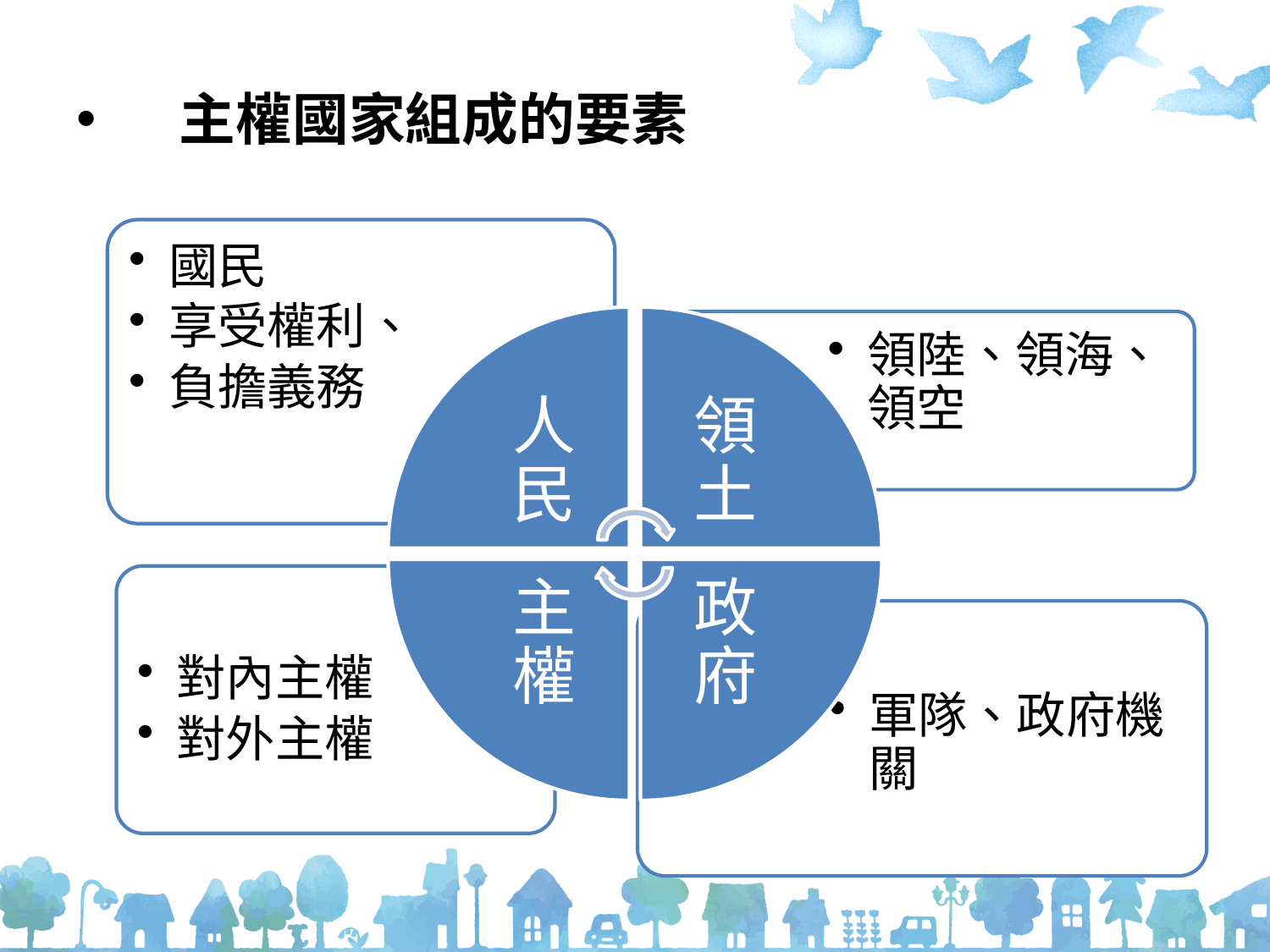

# 主權國家組成的要素
國民
享受權利、
負擔義務
人民
領土
領陸、領海、領空

政府
主權
對內主權
對外主權
軍隊、政府機關